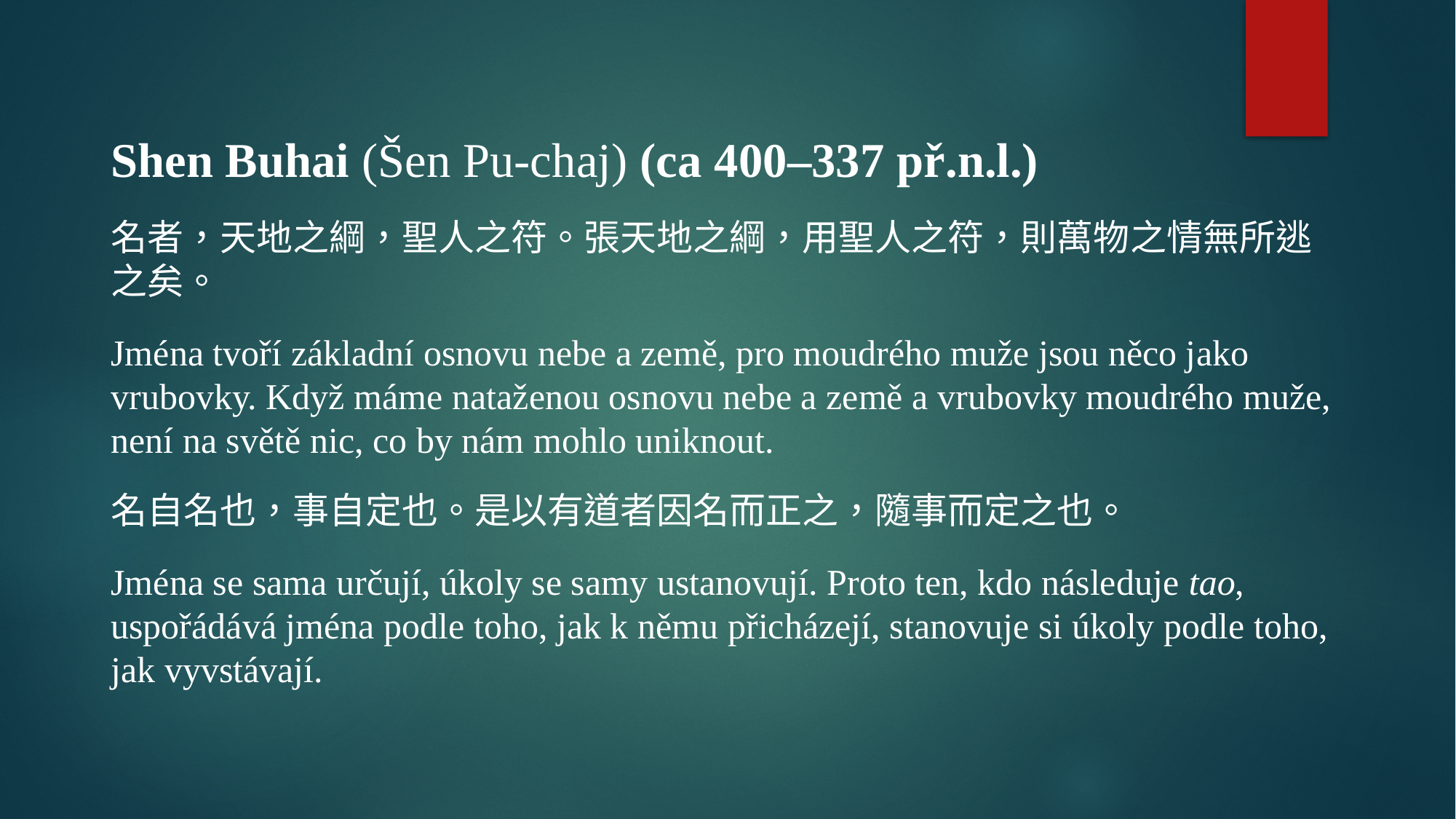

Shen Buhai (Šen Pu-chaj) (ca 400–337 př.n.l.)
名者，天地之綱，聖人之符。張天地之綱，用聖人之符，則萬物之情無所逃之矣。
Jména tvoří základní osnovu nebe a země, pro moudrého muže jsou něco jako vrubovky. Když máme nataženou osnovu nebe a země a vrubovky moudrého muže, není na světě nic, co by nám mohlo uniknout.
名自名也，事自定也。是以有道者因名而正之，隨事而定之也。
Jména se sama určují, úkoly se samy ustanovují. Proto ten, kdo následuje tao, uspořádává jména podle toho, jak k němu přicházejí, stanovuje si úkoly podle toho, jak vyvstávají.